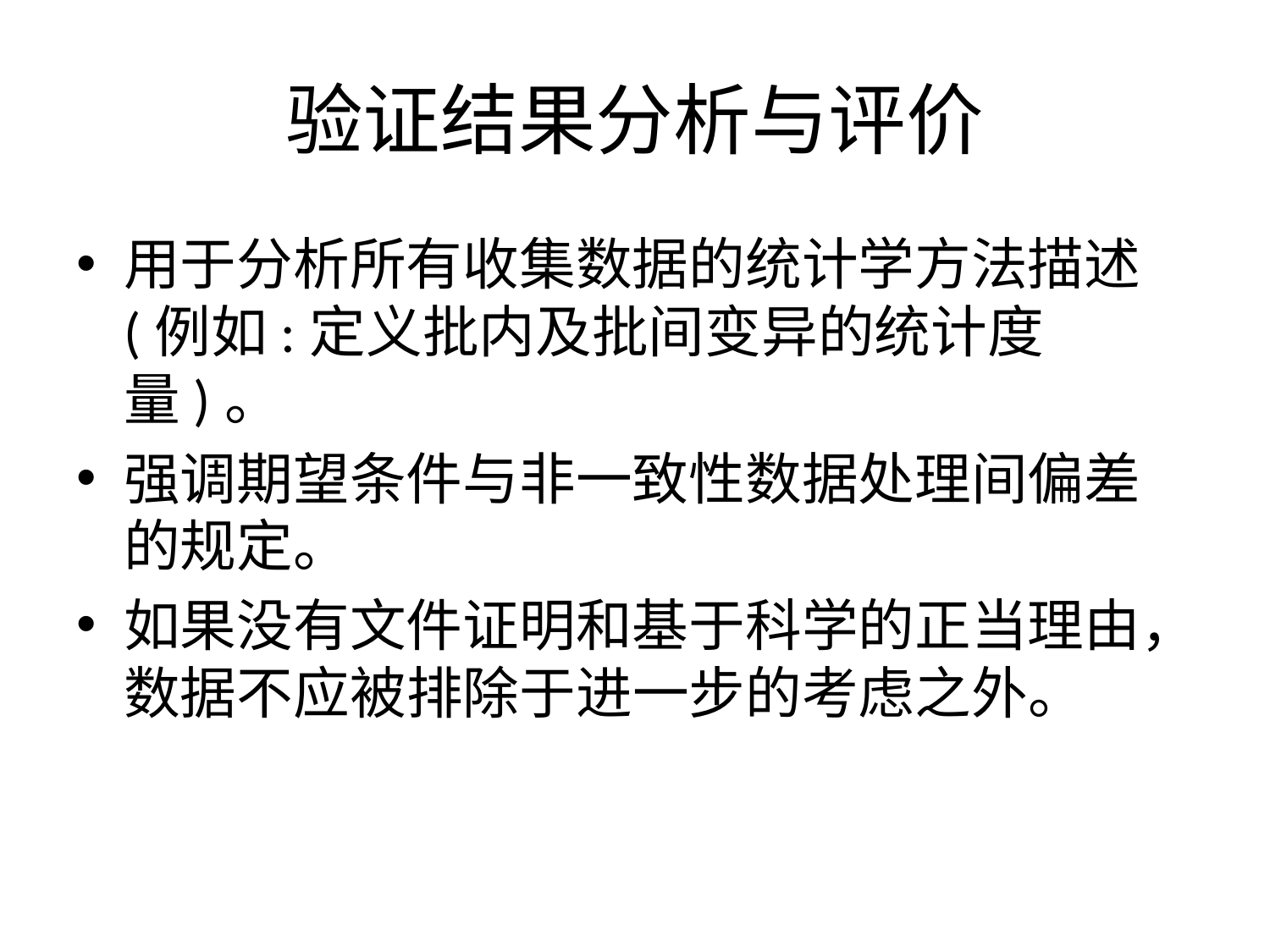

# 验证结果分析与评价
用于分析所有收集数据的统计学方法描述(例如:定义批内及批间变异的统计度量)。
强调期望条件与非一致性数据处理间偏差的规定。
如果没有文件证明和基于科学的正当理由，数据不应被排除于进一步的考虑之外。